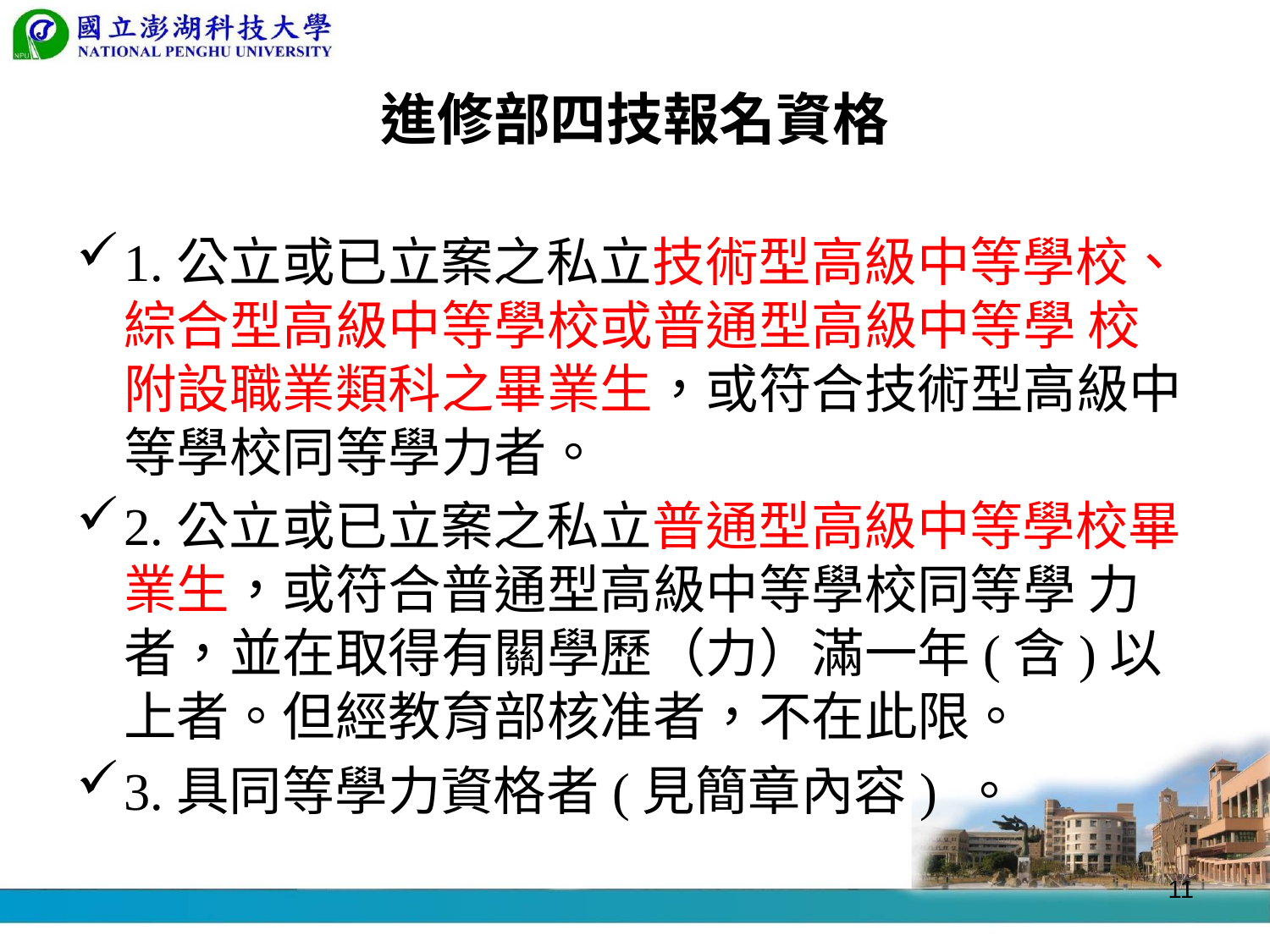

# 進修部四技報名資格
1.公立或已立案之私立技術型高級中等學校、綜合型高級中等學校或普通型高級中等學 校附設職業類科之畢業生，或符合技術型高級中等學校同等學力者。
2.公立或已立案之私立普通型高級中等學校畢業生，或符合普通型高級中等學校同等學 力者，並在取得有關學歷（力）滿一年(含)以上者。但經教育部核准者，不在此限。
3.具同等學力資格者(見簡章內容) 。
11